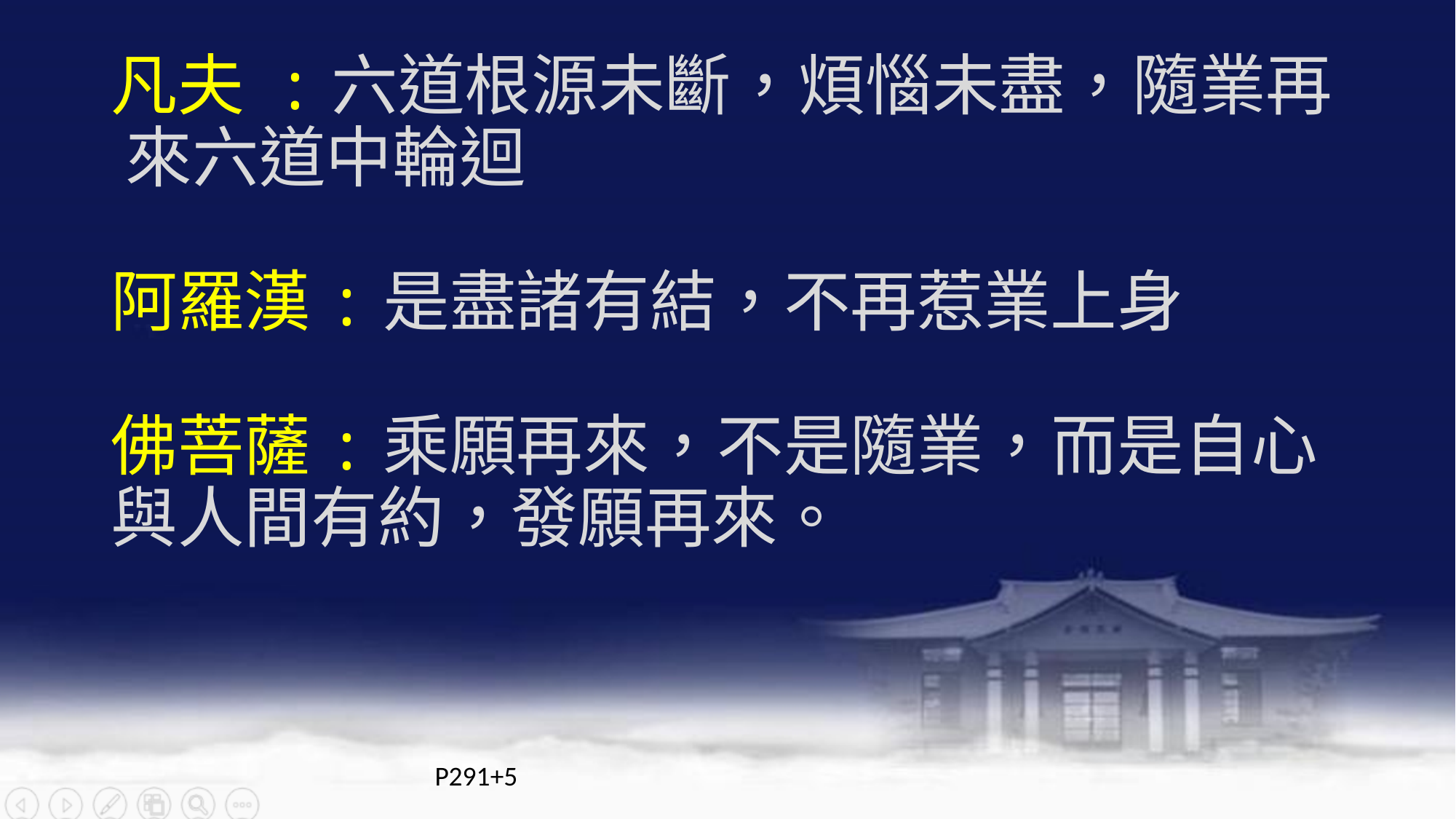

# 凡夫 :六道根源未斷，煩惱未盡，隨業再  來六道中輪迴 阿羅漢:是盡諸有結，不再惹業上身 佛菩薩:乘願再來，不是隨業，而是自心與人間有約，發願再來。
P291+5